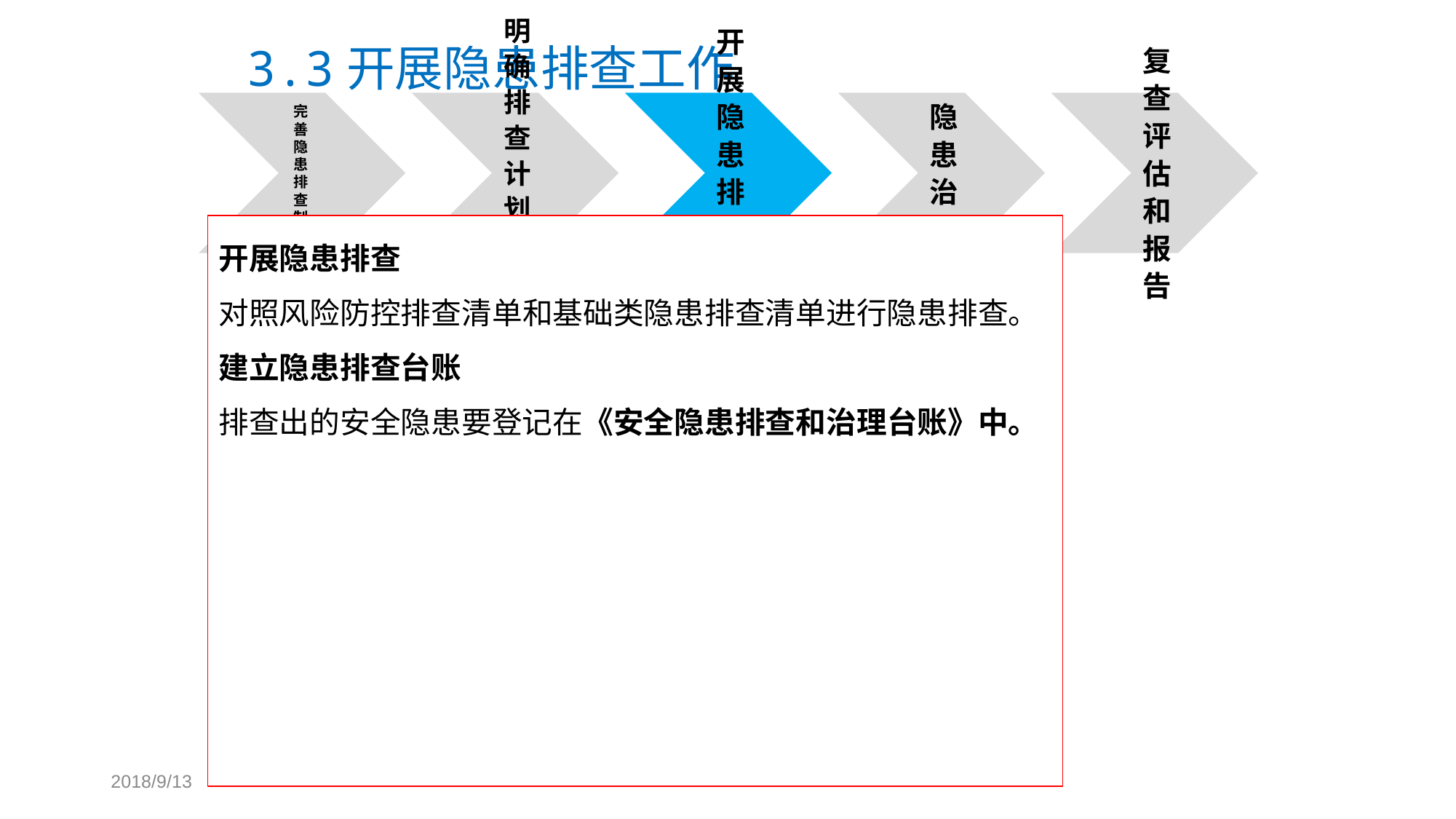

# 3.3开展隐患排查工作
开展隐患排查工作
复查评估和报告
开展隐患排查
对照风险防控排查清单和基础类隐患排查清单进行隐患排查。
建立隐患排查台账
排查出的安全隐患要登记在《安全隐患排查和治理台账》中。
2018/9/13